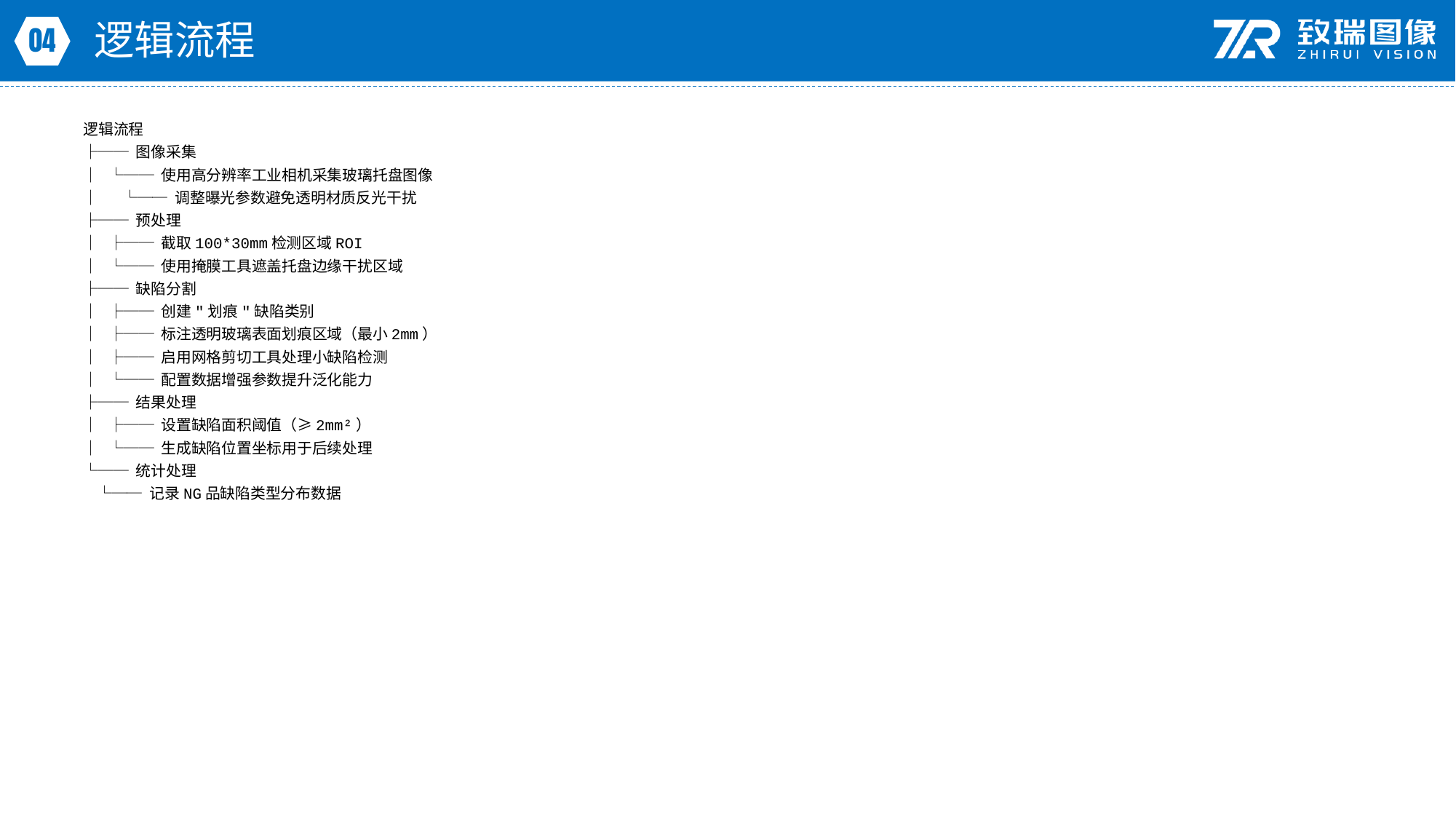

逻辑流程
04

逻辑流程
├── 图像采集
│   └── 使用高分辨率工业相机采集玻璃托盘图像
│       └── 调整曝光参数避免透明材质反光干扰
├── 预处理
│   ├── 截取100*30mm检测区域ROI
│   └── 使用掩膜工具遮盖托盘边缘干扰区域
├── 缺陷分割
│   ├── 创建"划痕"缺陷类别
│   ├── 标注透明玻璃表面划痕区域（最小2mm）
│   ├── 启用网格剪切工具处理小缺陷检测
│   └── 配置数据增强参数提升泛化能力
├── 结果处理
│   ├── 设置缺陷面积阈值（≥2mm²）
│   └── 生成缺陷位置坐标用于后续处理
└── 统计处理
    └── 记录NG品缺陷类型分布数据